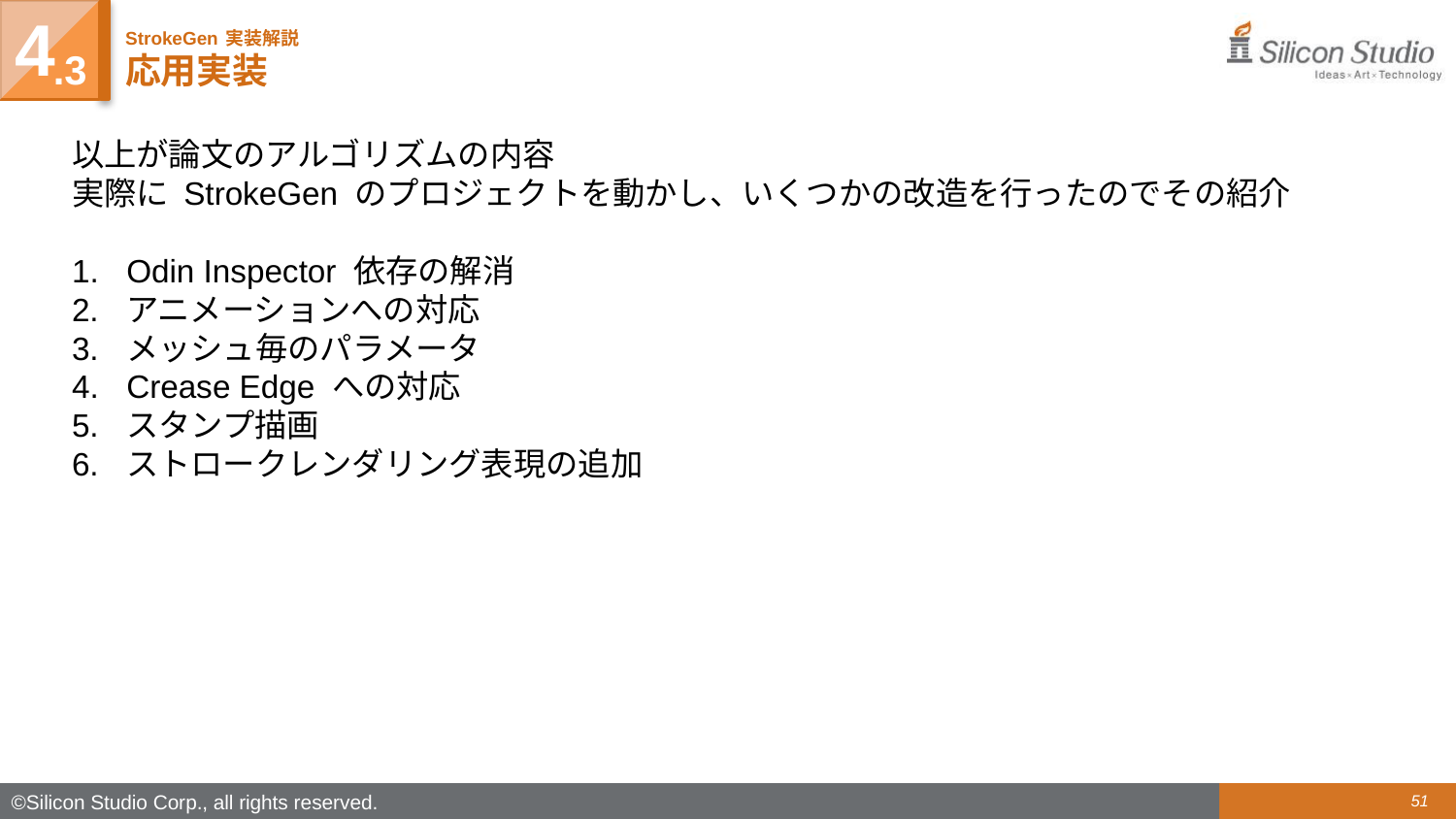

4
# StrokeGen 実装解説 応用実装
.3
以上が論文のアルゴリズムの内容
実際に StrokeGen のプロジェクトを動かし、いくつかの改造を行ったのでその紹介

Odin Inspector 依存の解消
アニメーションへの対応
メッシュ毎のパラメータ
Crease Edge への対応
スタンプ描画
ストロークレンダリング表現の追加